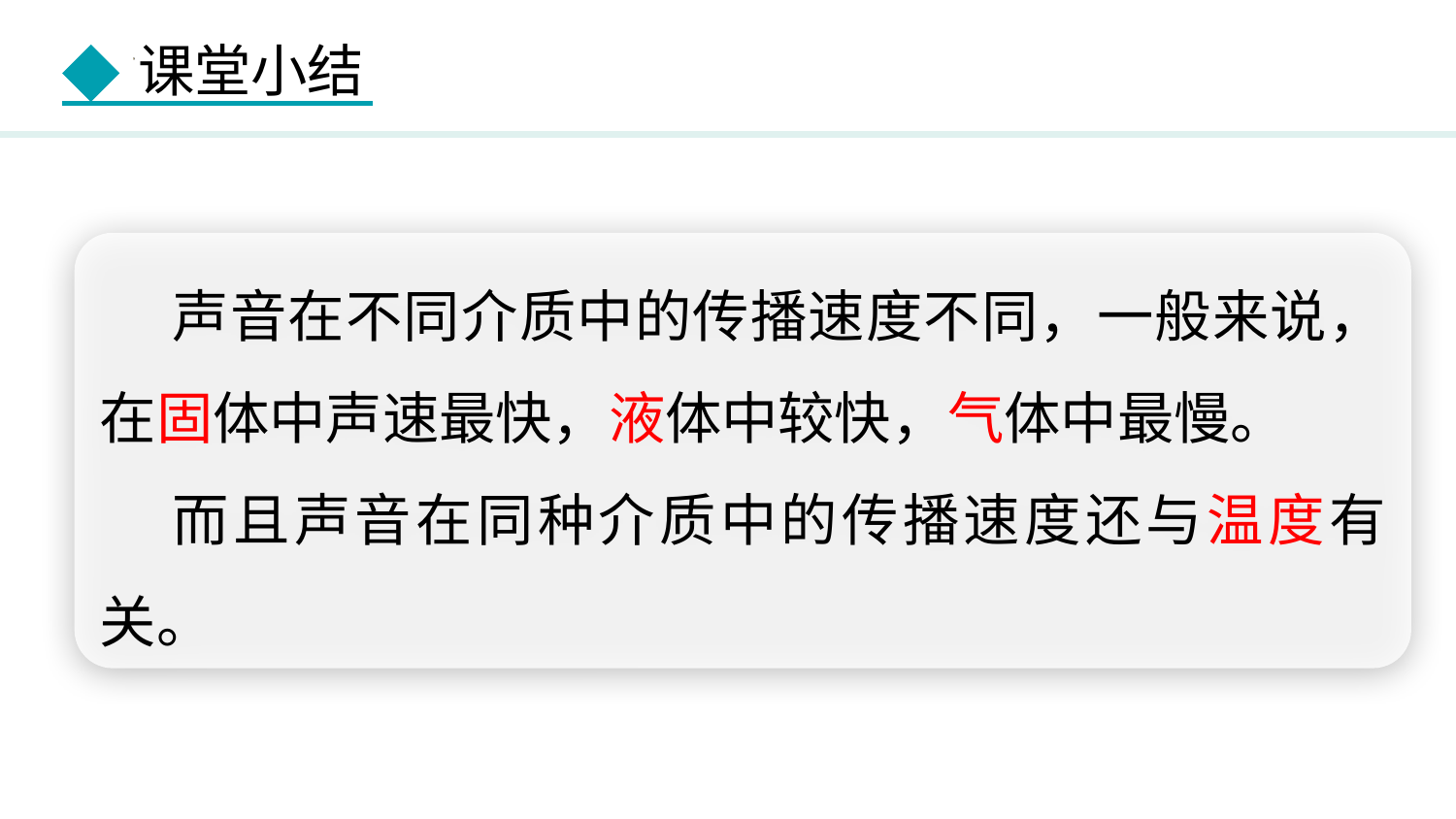

声音在不同介质中的传播速度不同，一般来说，在固体中声速最快，液体中较快，气体中最慢。
而且声音在同种介质中的传播速度还与温度有关。